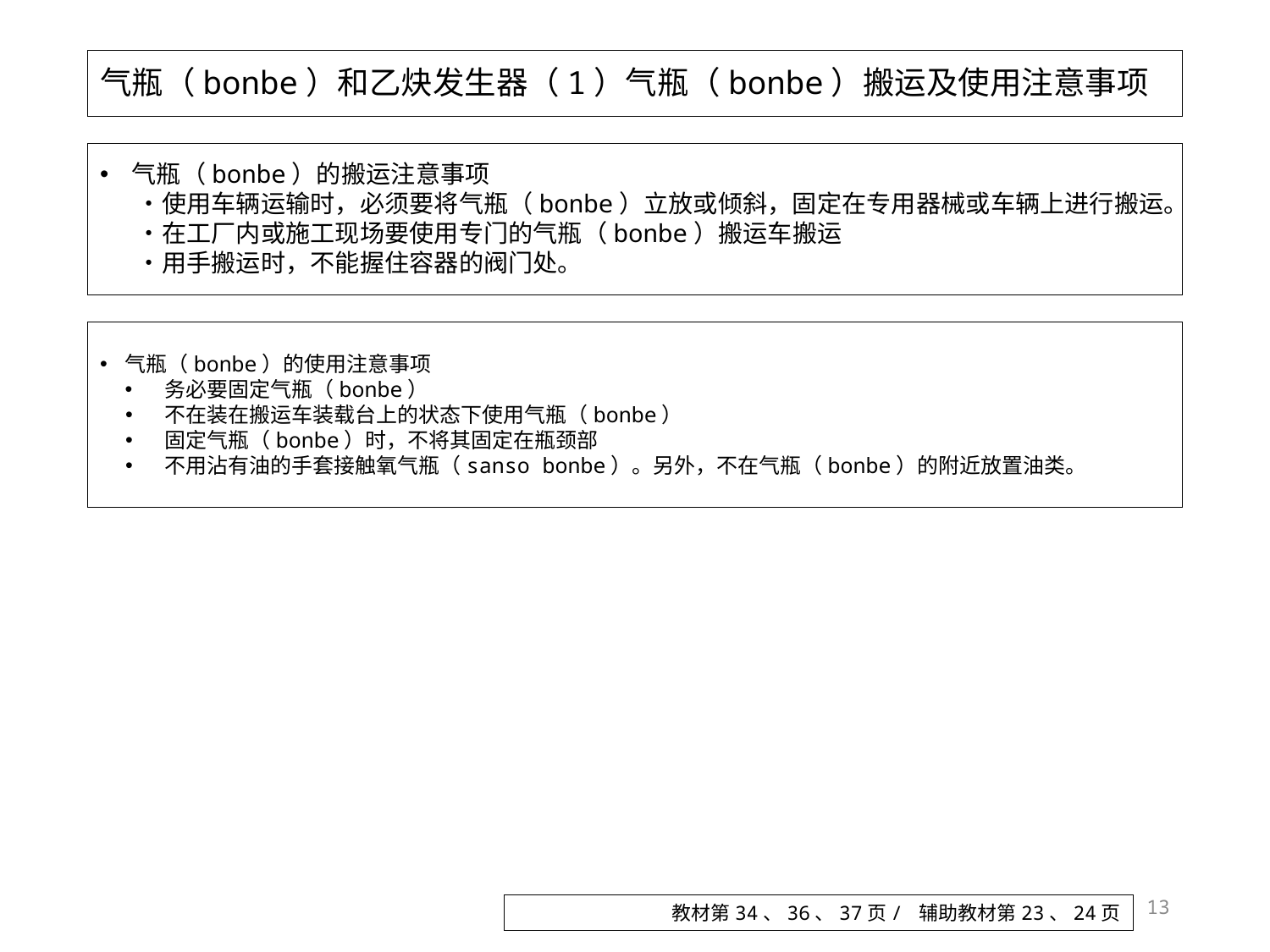

# 气瓶（bonbe）和乙炔发生器（1）气瓶（bonbe）搬运及使用注意事项
气瓶（bonbe）的搬运注意事项
・使用车辆运输时，必须要将气瓶（bonbe）立放或倾斜，固定在专用器械或车辆上进行搬运。
・在工厂内或施工现场要使用专门的气瓶（bonbe）搬运车搬运
・用手搬运时，不能握住容器的阀门处。
气瓶（bonbe）的使用注意事项
务必要固定气瓶（bonbe）
不在装在搬运车装载台上的状态下使用气瓶（bonbe）
固定气瓶（bonbe）时，不将其固定在瓶颈部
不用沾有油的手套接触氧气瓶（sanso bonbe）。另外，不在气瓶（bonbe）的附近放置油类。
13
教材第34、36、37页/ 辅助教材第23、24页